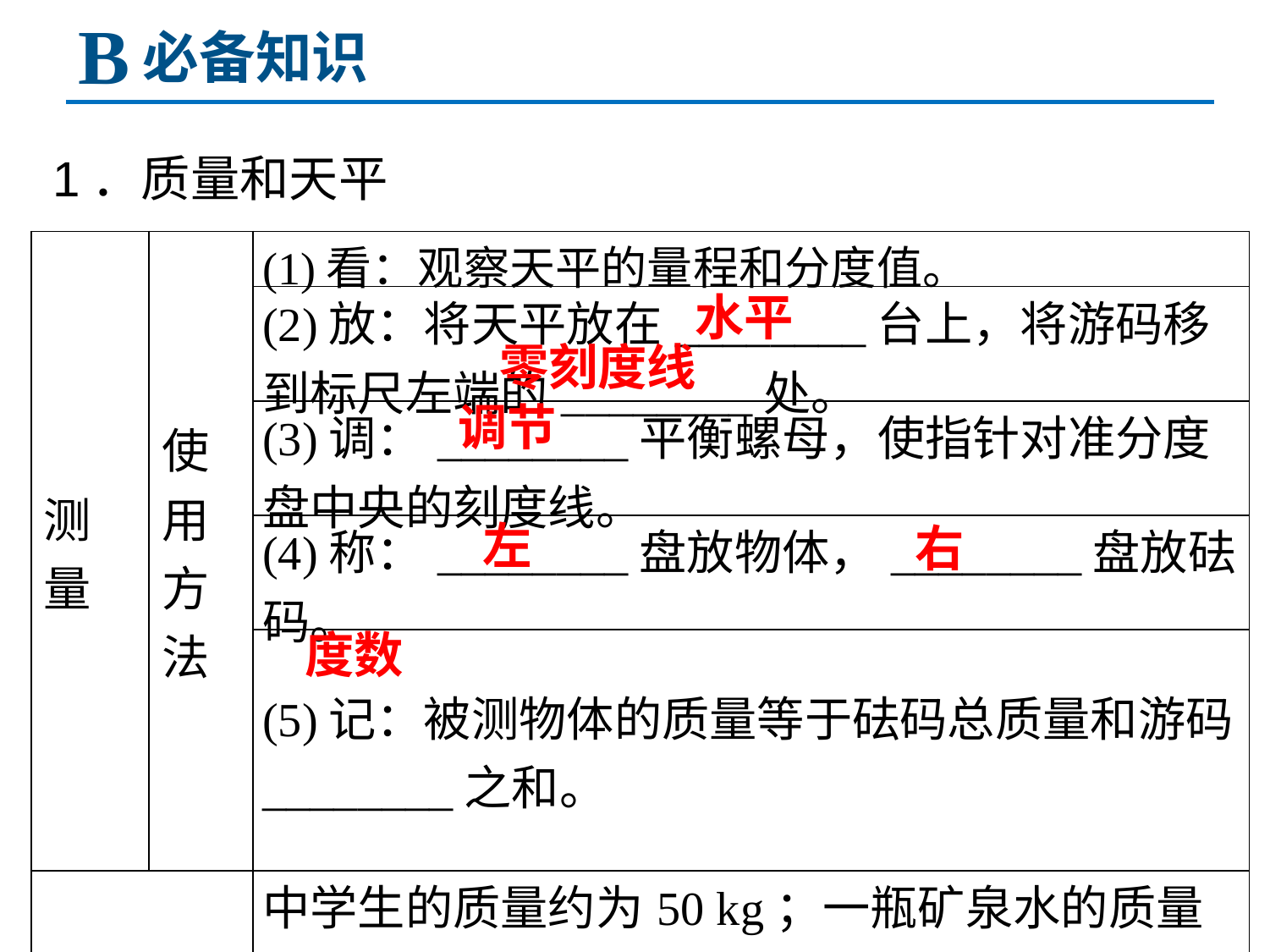

B
必备知识
1．质量和天平
| 测 量 | 使 用 方 法 | (1)看：观察天平的量程和分度值。 |
| --- | --- | --- |
|  |  | (2)放：将天平放在\_\_\_\_\_\_\_\_台上，将游码移到标尺左端的\_\_\_\_\_\_\_\_处。 |
|  |  | (3)调：\_\_\_\_\_\_\_\_平衡螺母，使指针对准分度盘中央的刻度线。 |
|  |  | (4)称：\_\_\_\_\_\_\_\_盘放物体，\_\_\_\_\_\_\_\_盘放砝码。 |
|  |  | (5)记：被测物体的质量等于砝码总质量和游码\_\_\_\_\_\_\_\_之和。 |
| 常见值 |  | 中学生的质量约为50 kg；一瓶矿泉水的质量约为500 g；一本物理书质量约为200 g；一个苹果的质量约为150 g；一个鸡蛋的质量约为50 g。 |
水平
零刻度线
调节
左
右
度数